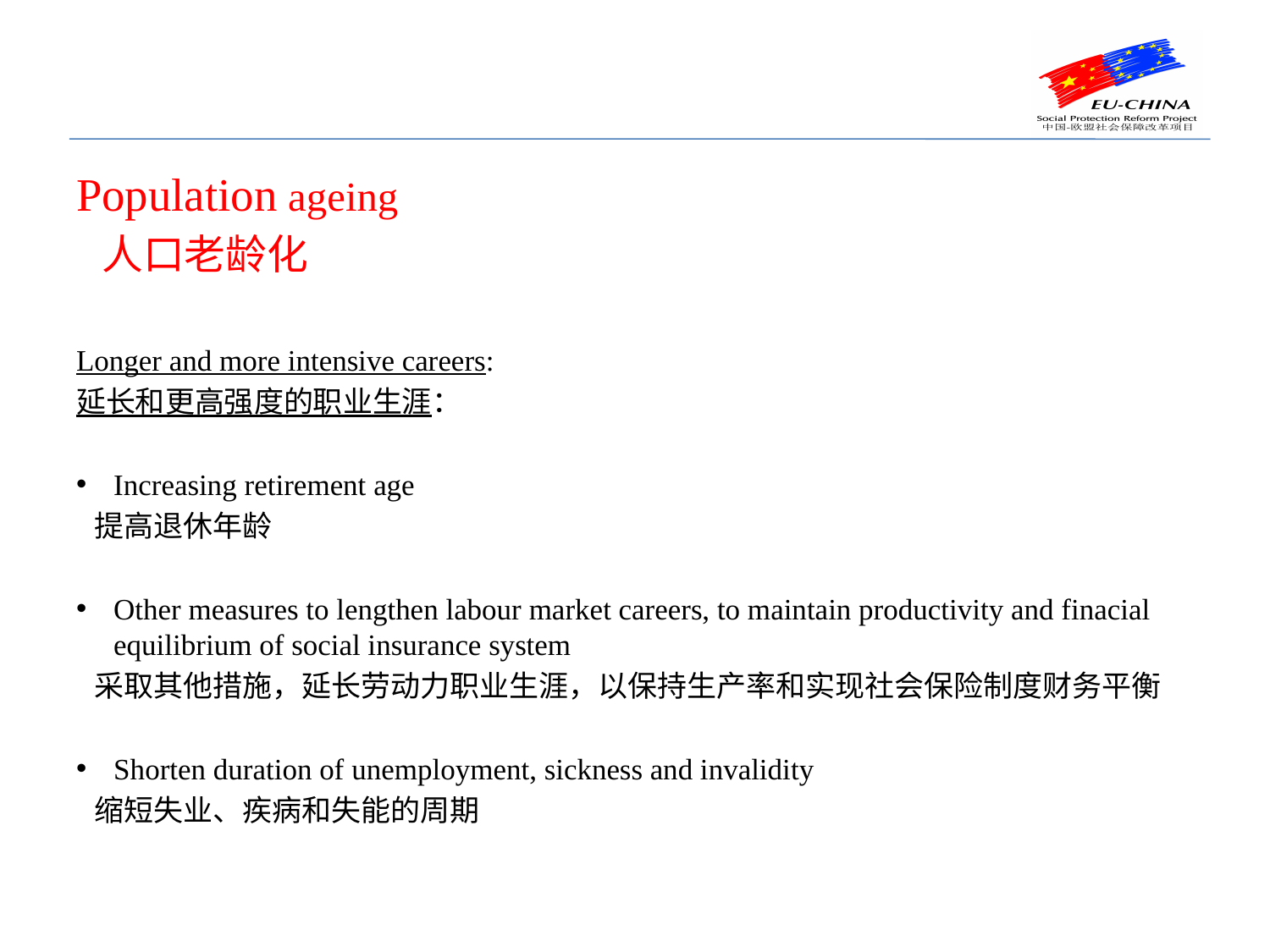

#
Population ageing
  人口老龄化

Longer and more intensive careers:
延长和更高强度的职业生涯：

Increasing retirement age
  提高退休年龄

Other measures to lengthen labour market careers, to maintain productivity and finacial equilibrium of social insurance system
  采取其他措施，延长劳动力职业生涯，以保持生产率和实现社会保险制度财务平衡

Shorten duration of unemployment, sickness and invalidity
  缩短失业、疾病和失能的周期